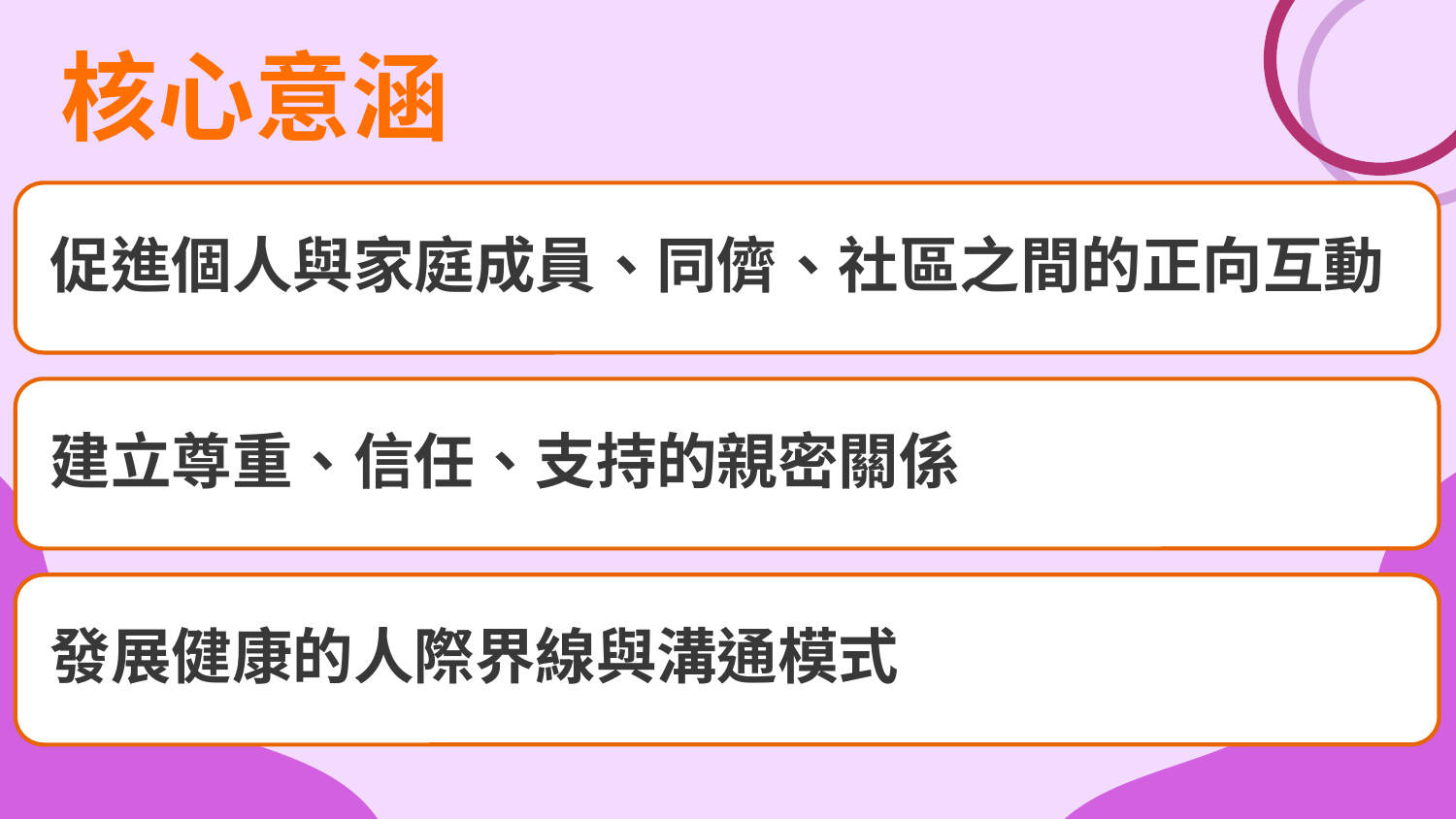

# 核心意涵
促進個人與家庭成員、同儕、社區之間的正向互動
建立尊重、信任、支持的親密關係
發展健康的人際界線與溝通模式